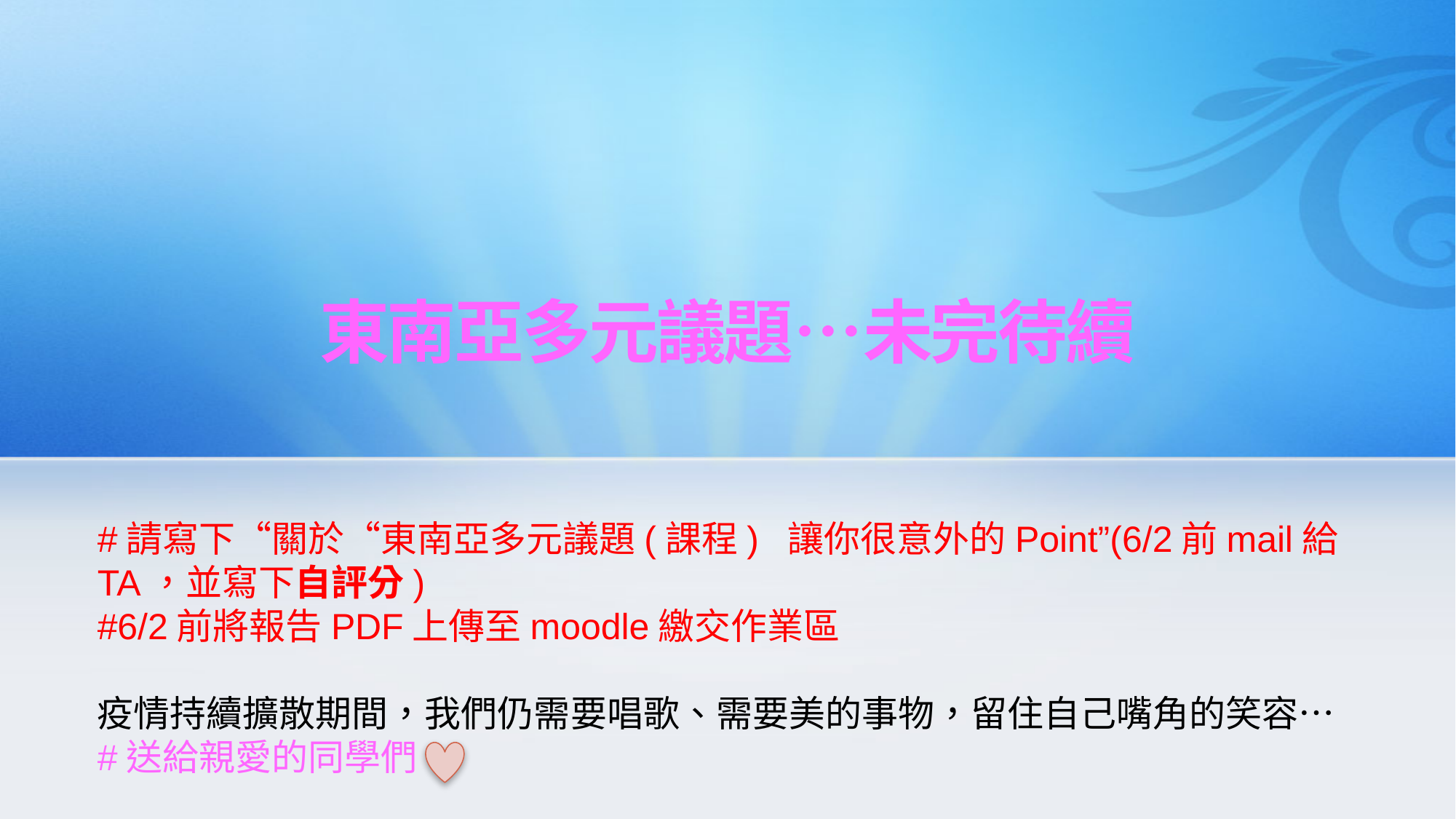

# 東南亞多元議題…未完待續

#請寫下“關於“東南亞多元議題(課程)  讓你很意外的Point”(6/2前mail給TA，並寫下自評分)
#6/2前將報告PDF上傳至moodle繳交作業區

疫情持續擴散期間，我們仍需要唱歌、需要美的事物，留住自己嘴角的笑容…
#送給親愛的同學們